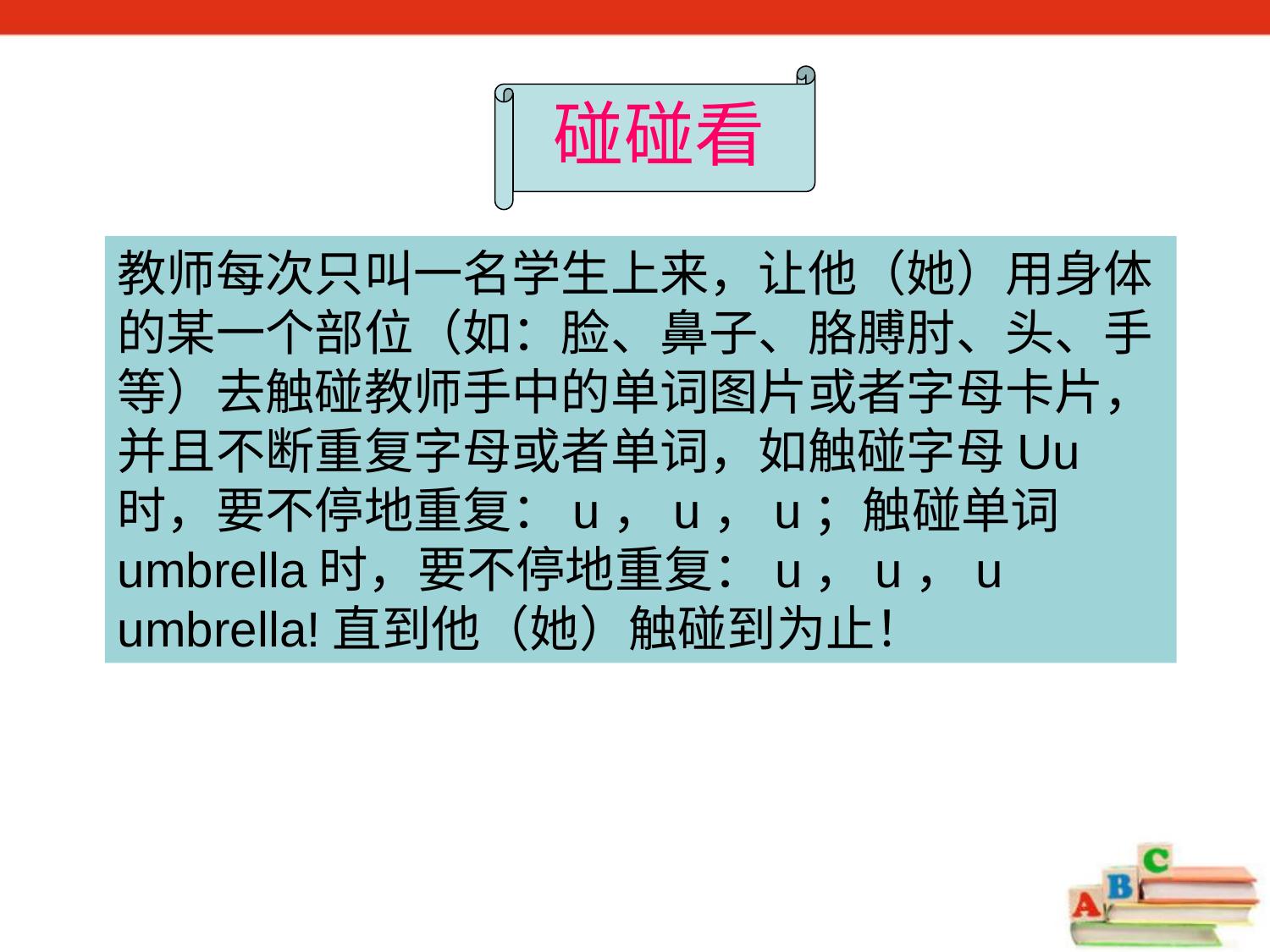

碰碰看
教师每次只叫一名学生上来，让他（她）用身体的某一个部位（如：脸、鼻子、胳膊肘、头、手等）去触碰教师手中的单词图片或者字母卡片，并且不断重复字母或者单词，如触碰字母Uu时，要不停地重复：u，u，u；触碰单词umbrella时，要不停地重复：u，u，u umbrella!直到他（她）触碰到为止！